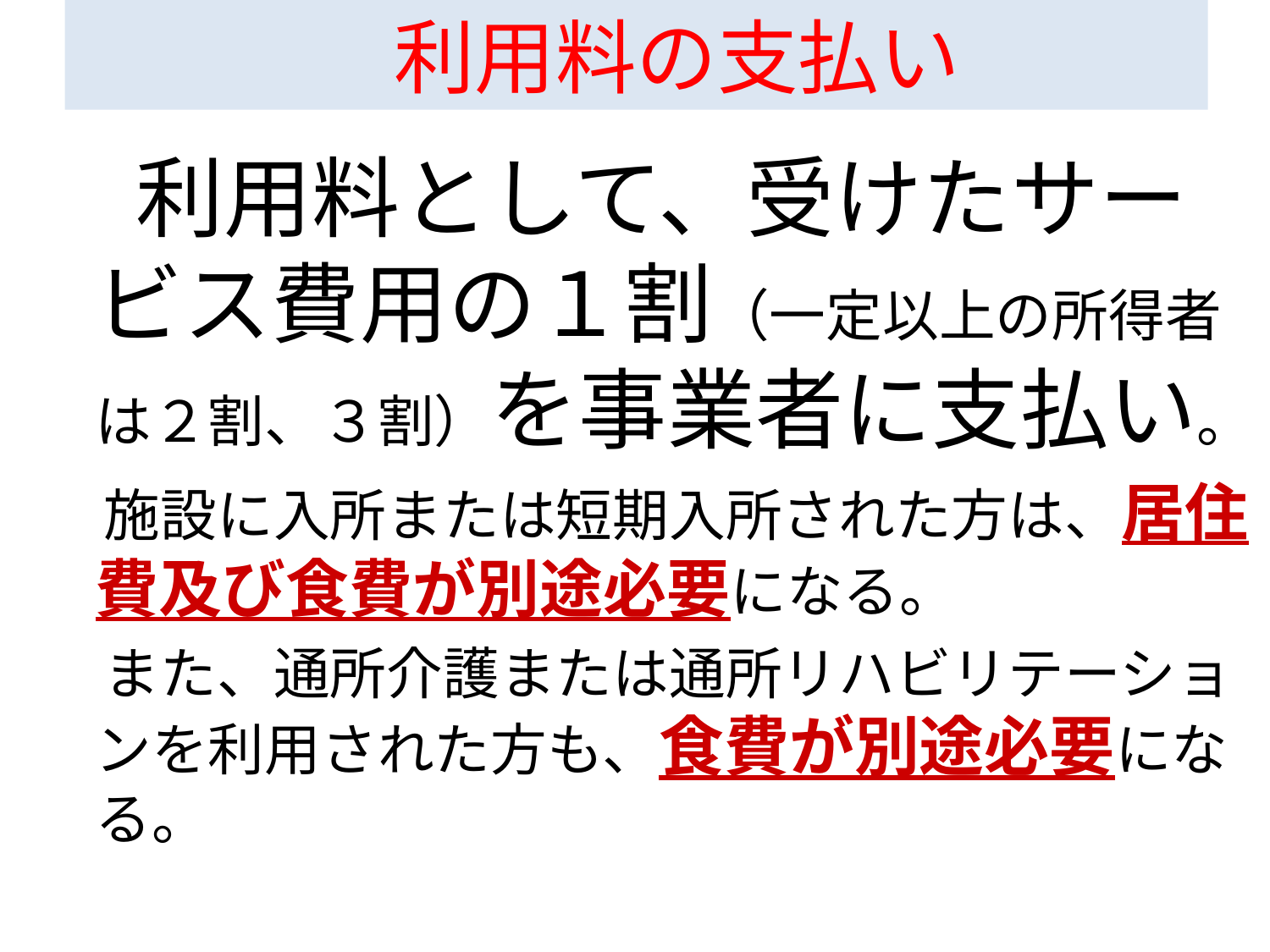

# 利用料の支払い
　利用料として、受けたサービス費用の１割（一定以上の所得者は２割、３割）を事業者に支払い。
　施設に入所または短期入所された方は、居住費及び食費が別途必要になる。
　また、通所介護または通所リハビリテーションを利用された方も、食費が別途必要になる。